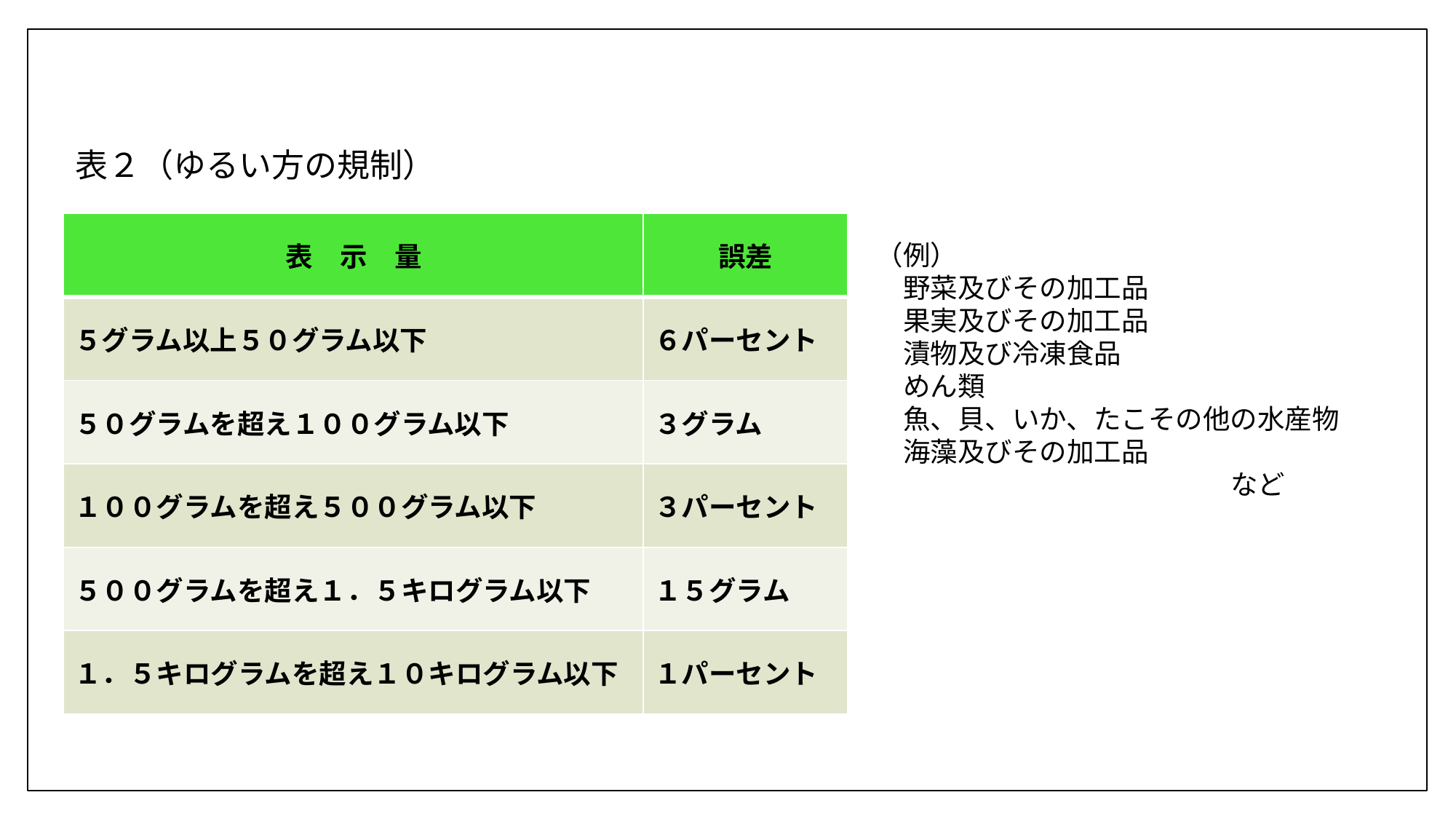

表２（ゆるい方の規制）
| 表　示　量 | 誤差 |
| --- | --- |
| ５グラム以上５０グラム以下 | ６パーセント |
| ５０グラムを超え１００グラム以下 | ３グラム |
| １００グラムを超え５００グラム以下 | ３パーセント |
| ５００グラムを超え１．５キログラム以下 | １５グラム |
| １．５キログラムを超え１０キログラム以下 | １パーセント |
（例）
　野菜及びその加工品
　果実及びその加工品
　漬物及び冷凍食品
　めん類
　魚、貝、いか、たこその他の水産物
　海藻及びその加工品
　　　　　　　　　　　　　など